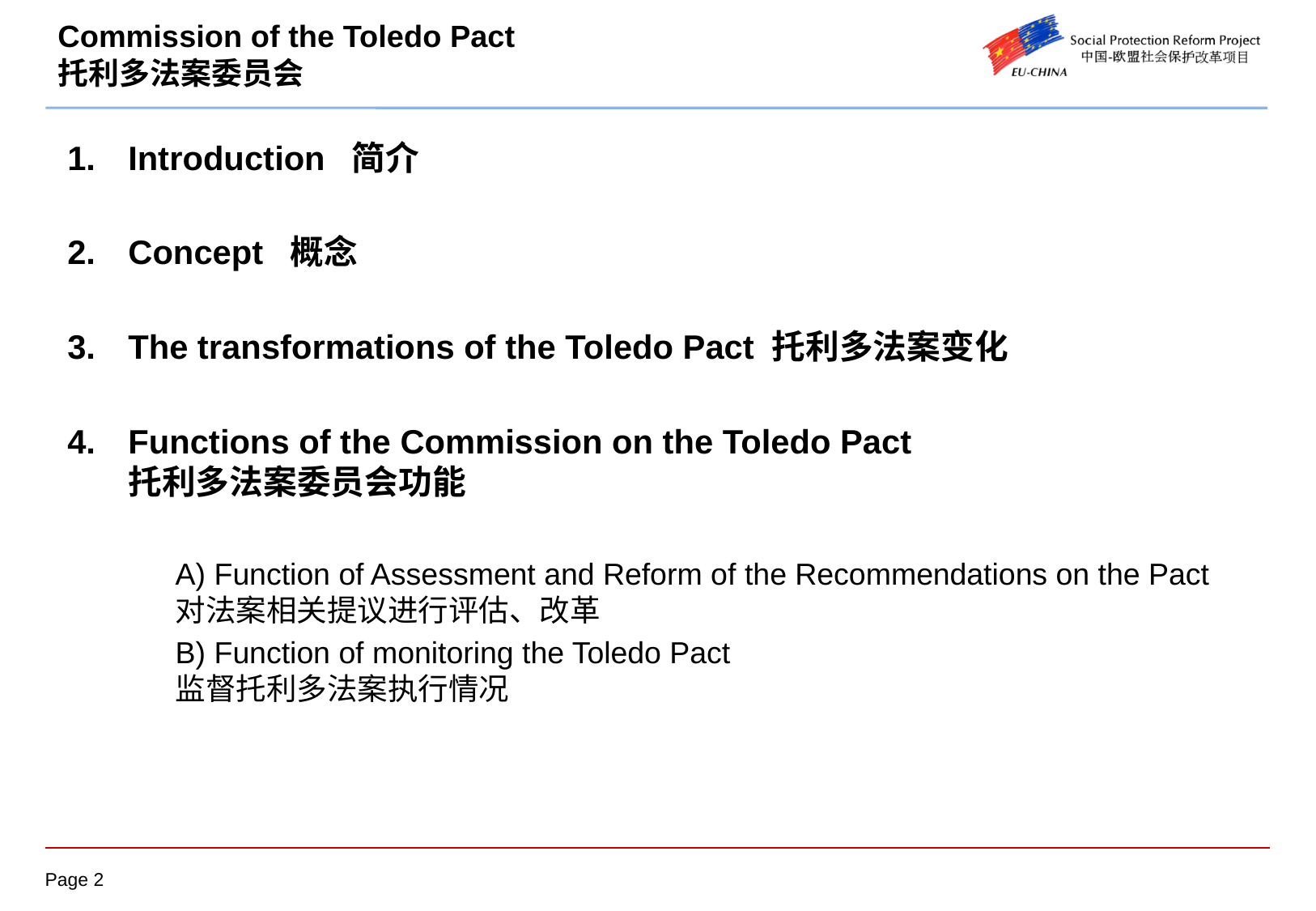

# Commission of the Toledo Pact 托利多法案委员会
Introduction  简介

Concept  概念

The transformations of the Toledo Pact 托利多法案变化

Functions of the Commission on the Toledo Pact
托利多法案委员会功能

A) Function of Assessment and Reform of the Recommendations on the Pact
对法案相关提议进行评估、改革
B) Function of monitoring the Toledo Pact
监督托利多法案执行情况